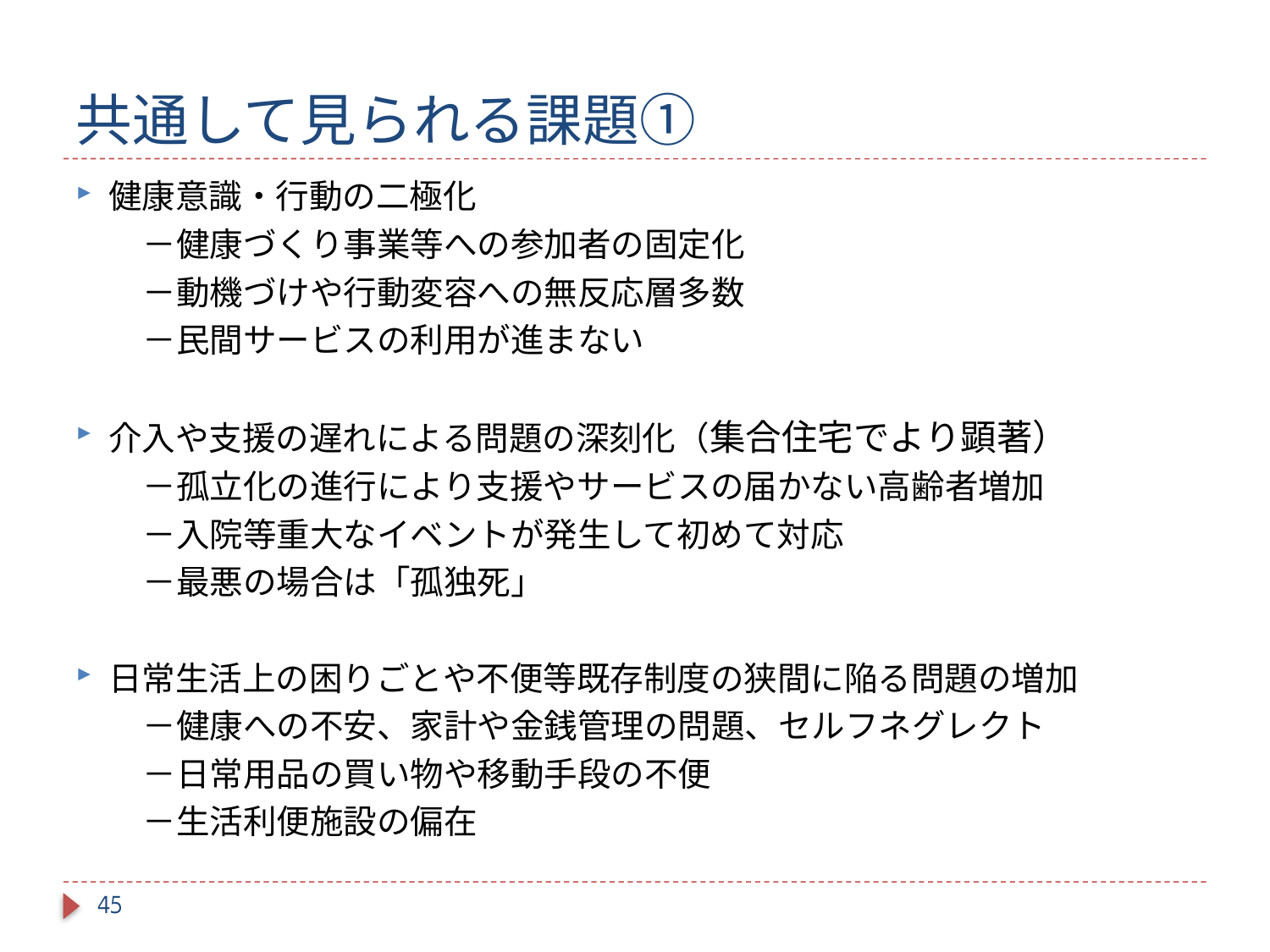

# 共通して見られる課題①
健康意識・行動の二極化
　　－健康づくり事業等への参加者の固定化
　　－動機づけや行動変容への無反応層多数
　　－民間サービスの利用が進まない

介入や支援の遅れによる問題の深刻化（集合住宅でより顕著）
　　－孤立化の進行により支援やサービスの届かない高齢者増加
　　－入院等重大なイベントが発生して初めて対応
　　－最悪の場合は「孤独死」

日常生活上の困りごとや不便等既存制度の狭間に陥る問題の増加
　　－健康への不安、家計や金銭管理の問題、セルフネグレクト
　　－日常用品の買い物や移動手段の不便
　　－生活利便施設の偏在

45